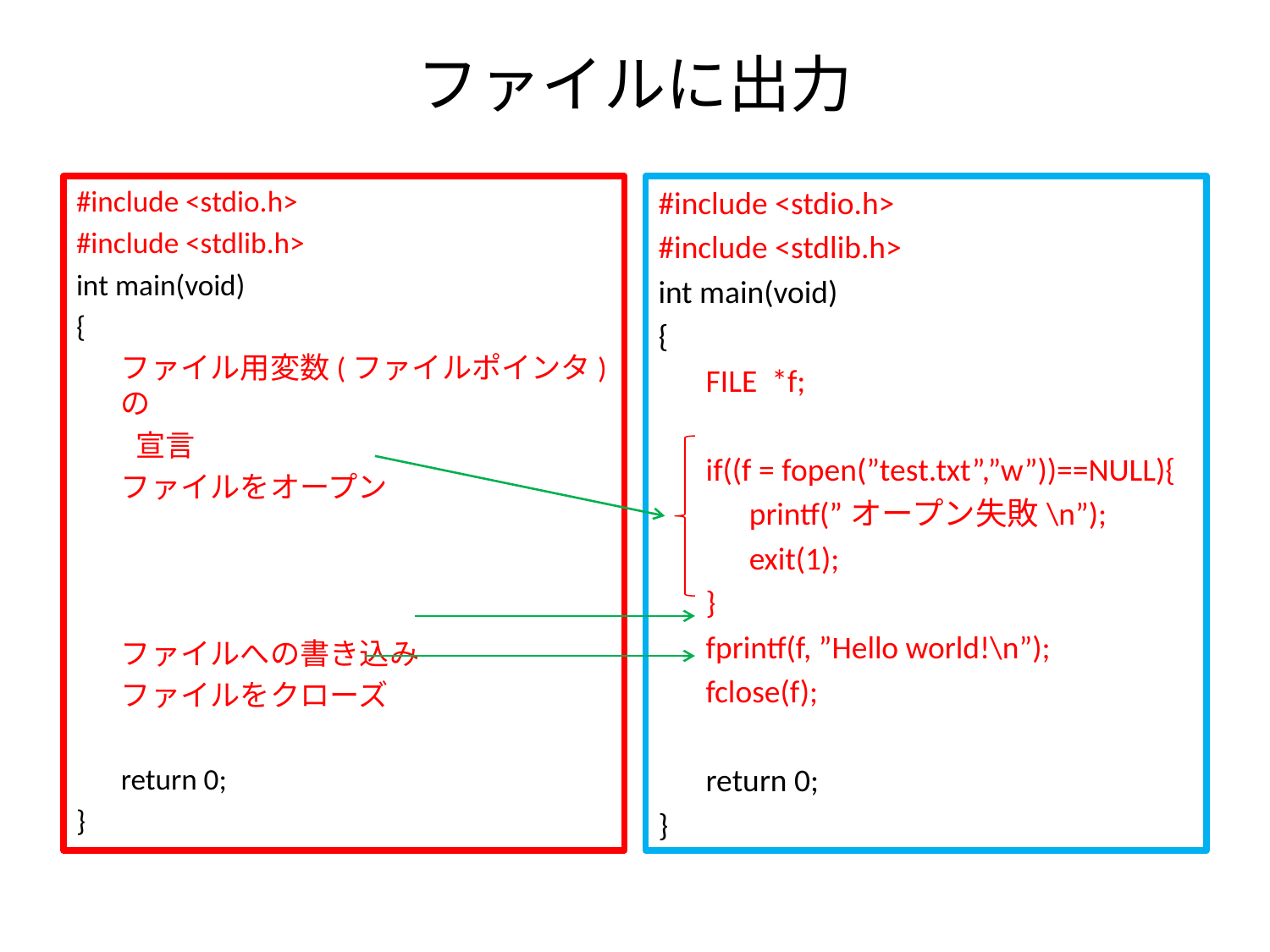

# ファイルに出力
#include <stdio.h>
#include <stdlib.h>
int main(void)
{
	ファイル用変数(ファイルポインタ)の
　　宣言
	ファイルをオープン

	ファイルへの書き込み
	ファイルをクローズ

	return 0;
}
#include <stdio.h>
#include <stdlib.h>
int main(void)
{
	FILE  *f;

	if((f = fopen(”test.txt”,”w”))==NULL){
	      printf(”オープン失敗\n”);
	      exit(1);
	}
	fprintf(f, ”Hello world!\n”);
	fclose(f);

	return 0;
}